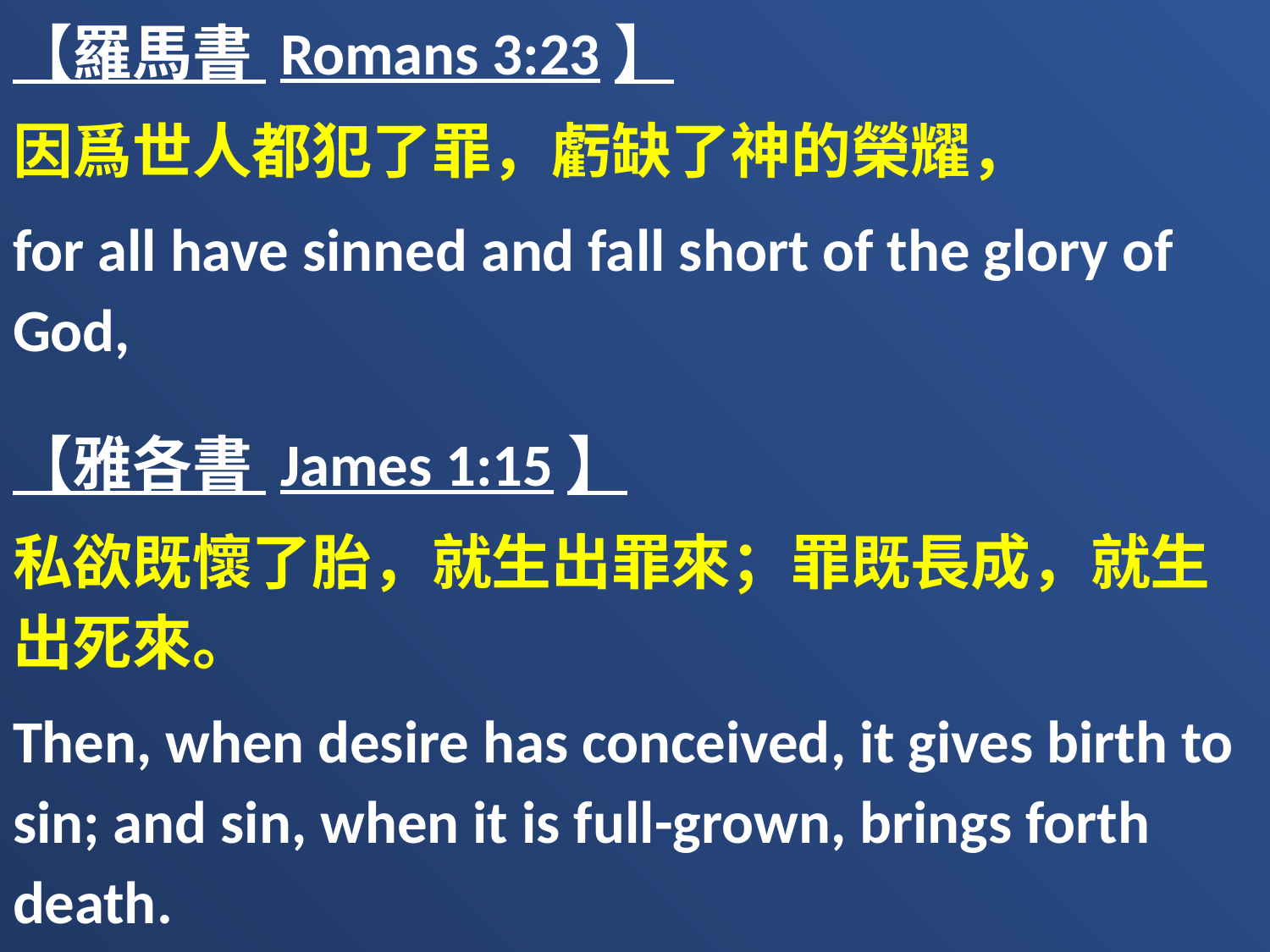

【羅馬書 Romans 3:23】
因爲世人都犯了罪，虧缺了神的榮耀，
for all have sinned and fall short of the glory of God,

【雅各書 James 1:15】
私欲既懷了胎，就生出罪來；罪既長成，就生出死來。
Then, when desire has conceived, it gives birth to sin; and sin, when it is full-grown, brings forth death.